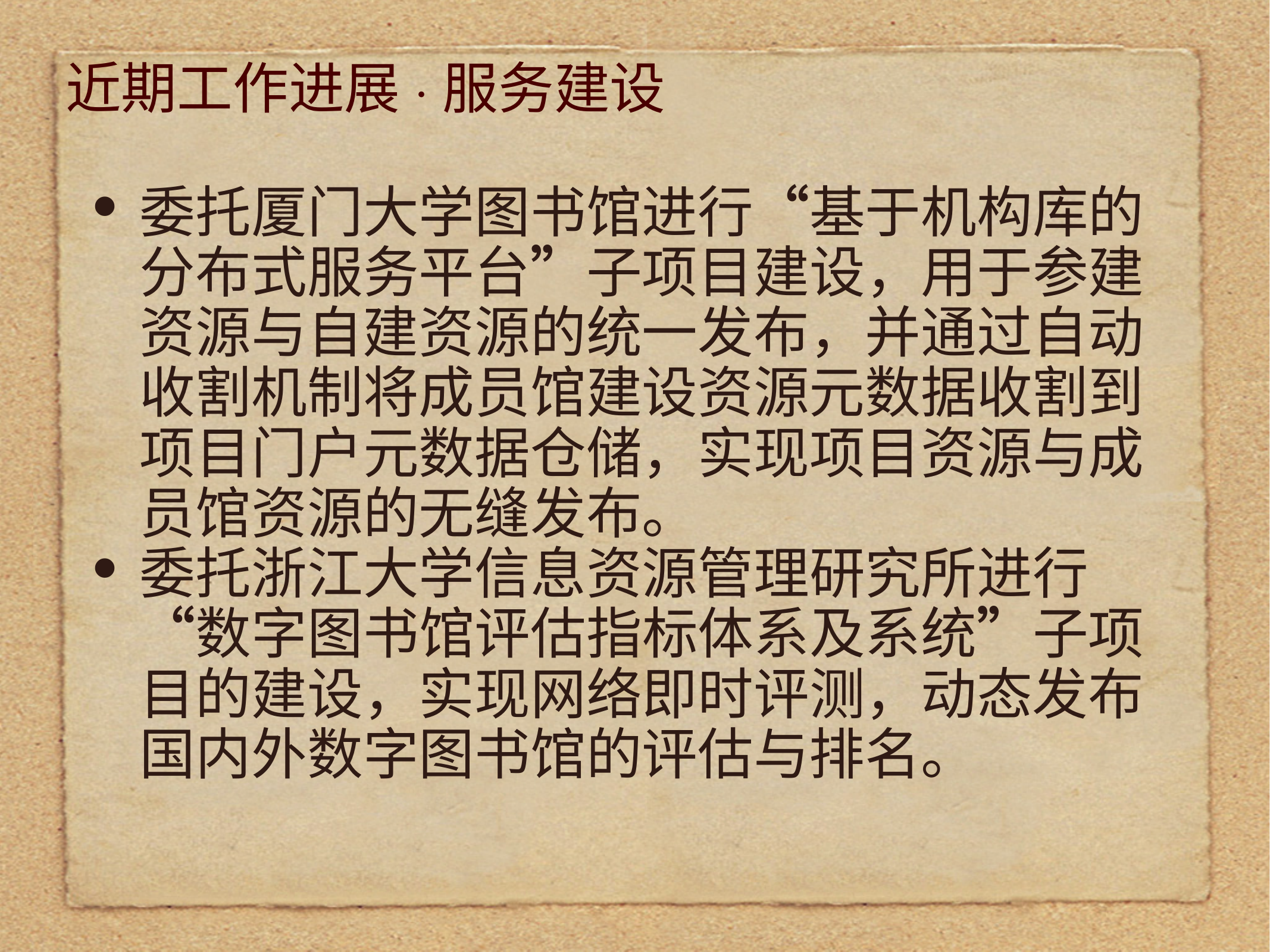

近期工作进展·服务建设
委托厦门大学图书馆进行“基于机构库的分布式服务平台”子项目建设，用于参建资源与自建资源的统一发布，并通过自动收割机制将成员馆建设资源元数据收割到项目门户元数据仓储，实现项目资源与成员馆资源的无缝发布。
委托浙江大学信息资源管理研究所进行“数字图书馆评估指标体系及系统”子项目的建设，实现网络即时评测，动态发布国内外数字图书馆的评估与排名。